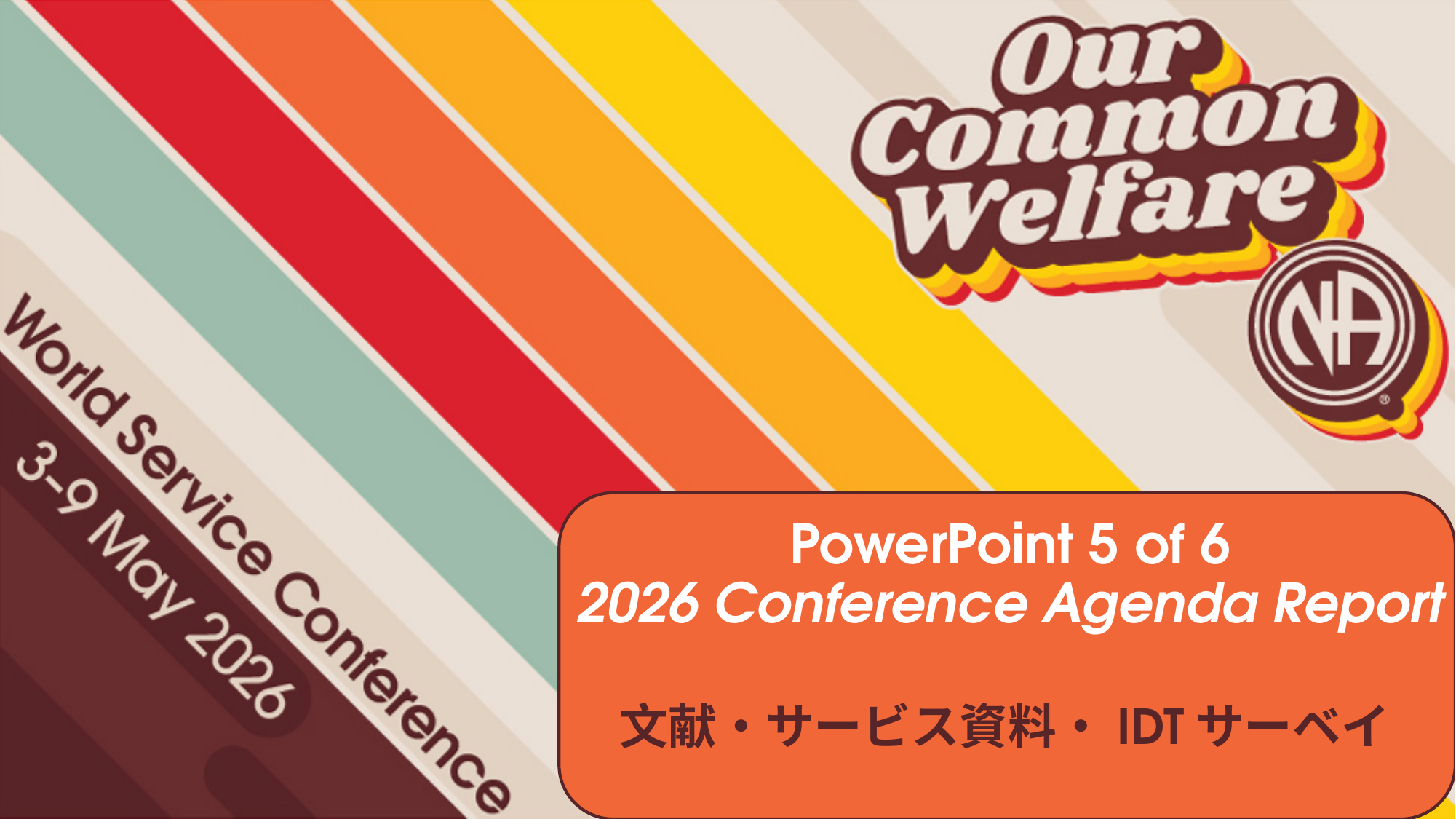

PowerPoint 5 of 6
2026 Conference Agenda Report
文献・サービス資料・IDTサーベイ